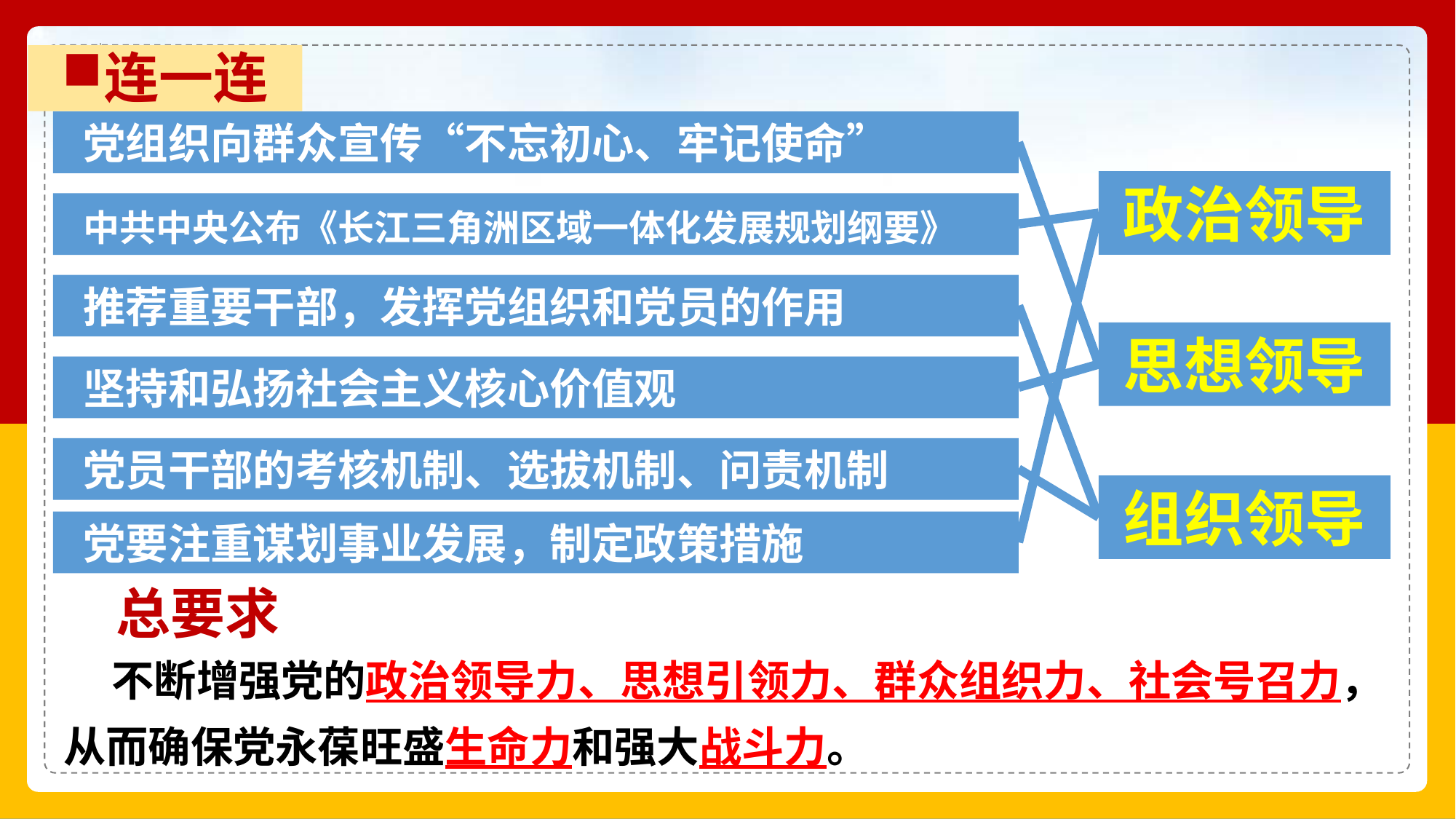

连一连
 党组织向群众宣传“不忘初心、牢记使命”
政治领导
 中共中央公布《长江三角洲区域一体化发展规划纲要》
 推荐重要干部，发挥党组织和党员的作用
思想领导
 坚持和弘扬社会主义核心价值观
 党员干部的考核机制、选拔机制、问责机制
组织领导
 党要注重谋划事业发展，制定政策措施
总要求

    不断增强党的政治领导力、思想引领力、群众组织力、社会号召力，从而确保党永葆旺盛生命力和强大战斗力。